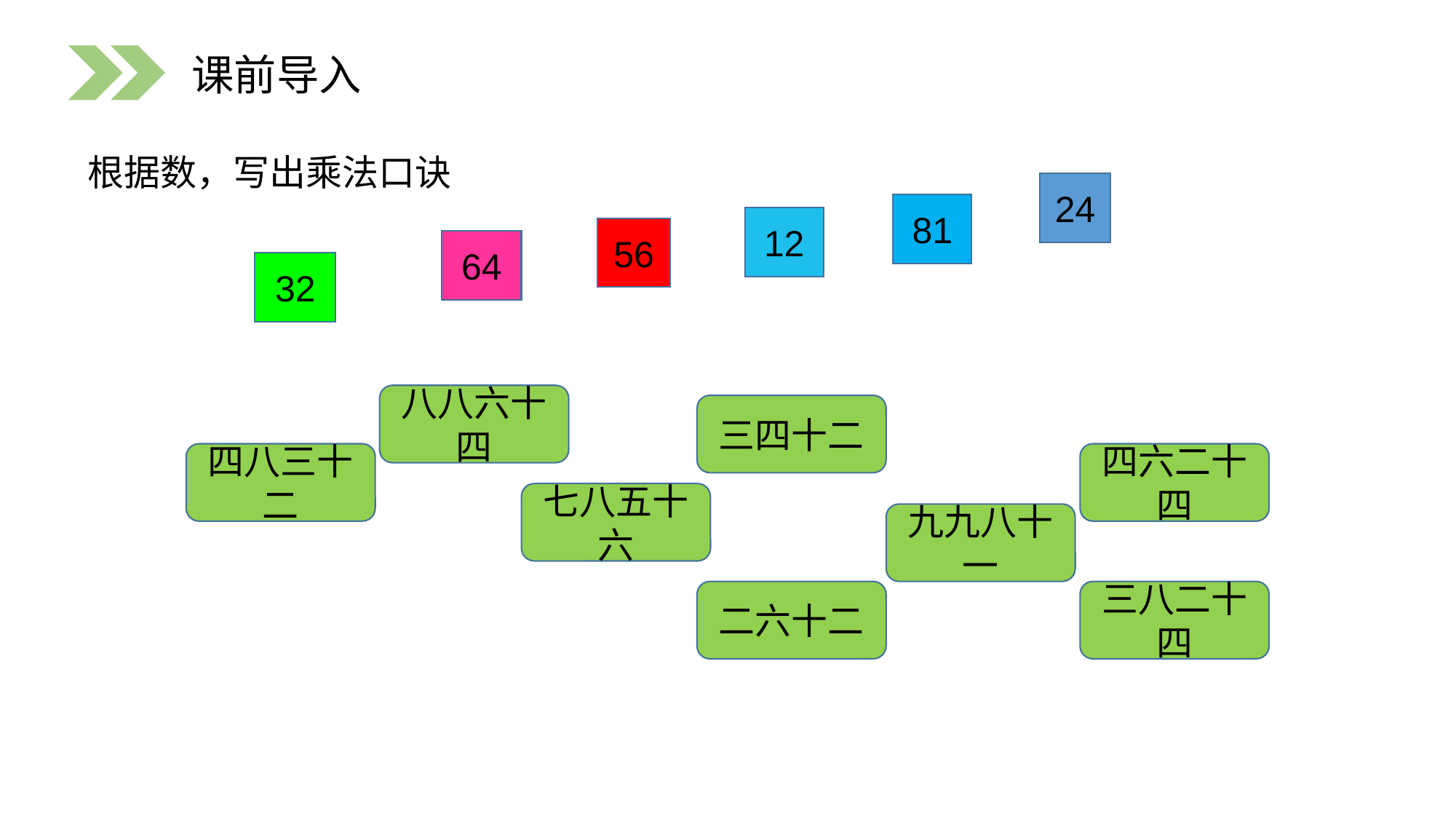

课前导入
根据数，写出乘法口诀
24
81
12
56
64
32
八八六十四
三四十二
四八三十二
四六二十四
七八五十六
九九八十一
二六十二
三八二十四